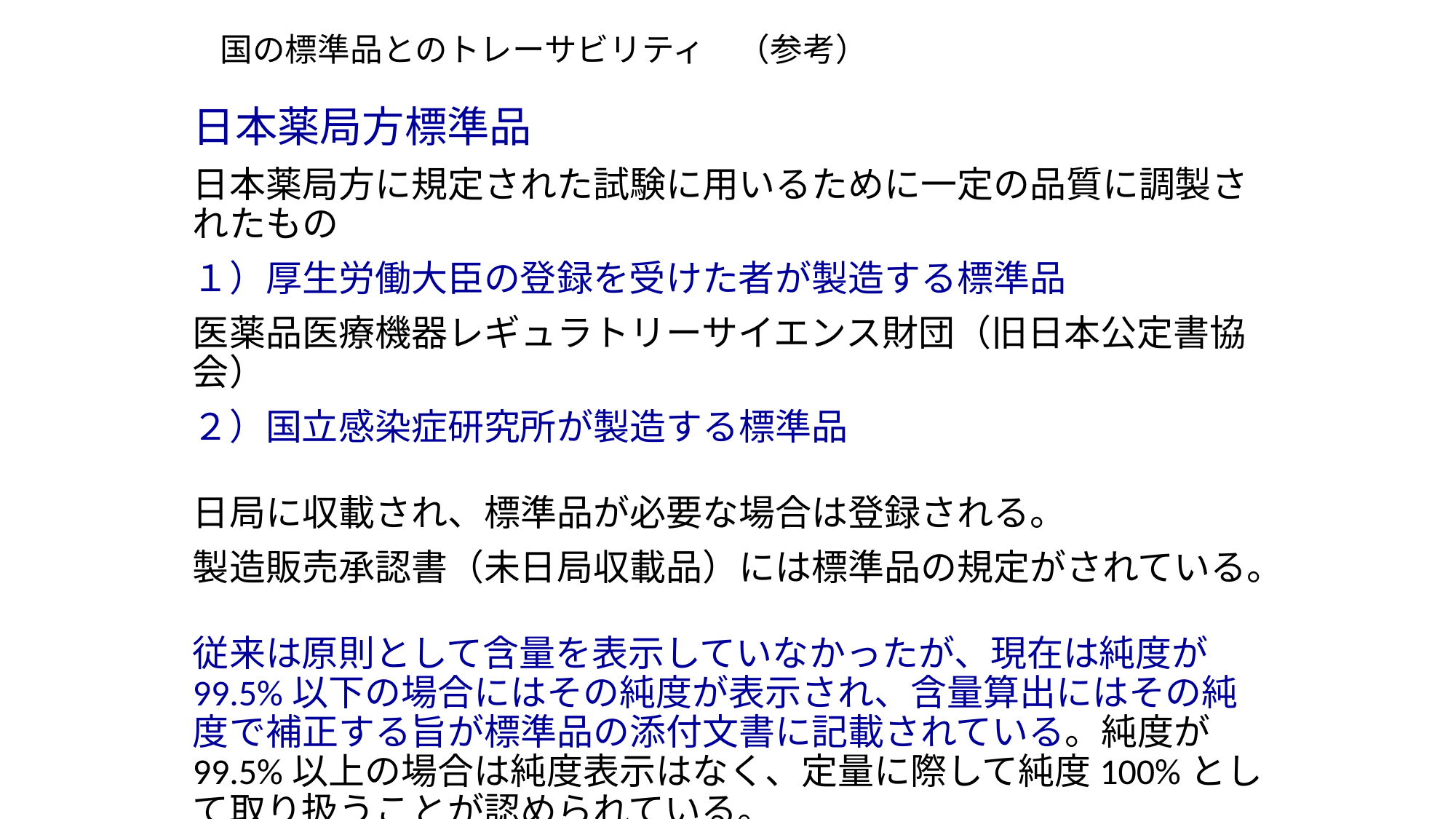

# 国の標準品とのトレーサビリティ　（参考）
日本薬局方標準品
日本薬局方に規定された試験に用いるために一定の品質に調製されたもの
１）厚生労働大臣の登録を受けた者が製造する標準品
医薬品医療機器レギュラトリーサイエンス財団（旧日本公定書協会）
２）国立感染症研究所が製造する標準品

日局に収載され、標準品が必要な場合は登録される。
製造販売承認書（未日局収載品）には標準品の規定がされている。

従来は原則として含量を表示していなかったが、現在は純度が99.5%以下の場合にはその純度が表示され、含量算出にはその純度で補正する旨が標準品の添付文書に記載されている。純度が99.5%以上の場合は純度表示はなく、定量に際して純度100%として取り扱うことが認められている。